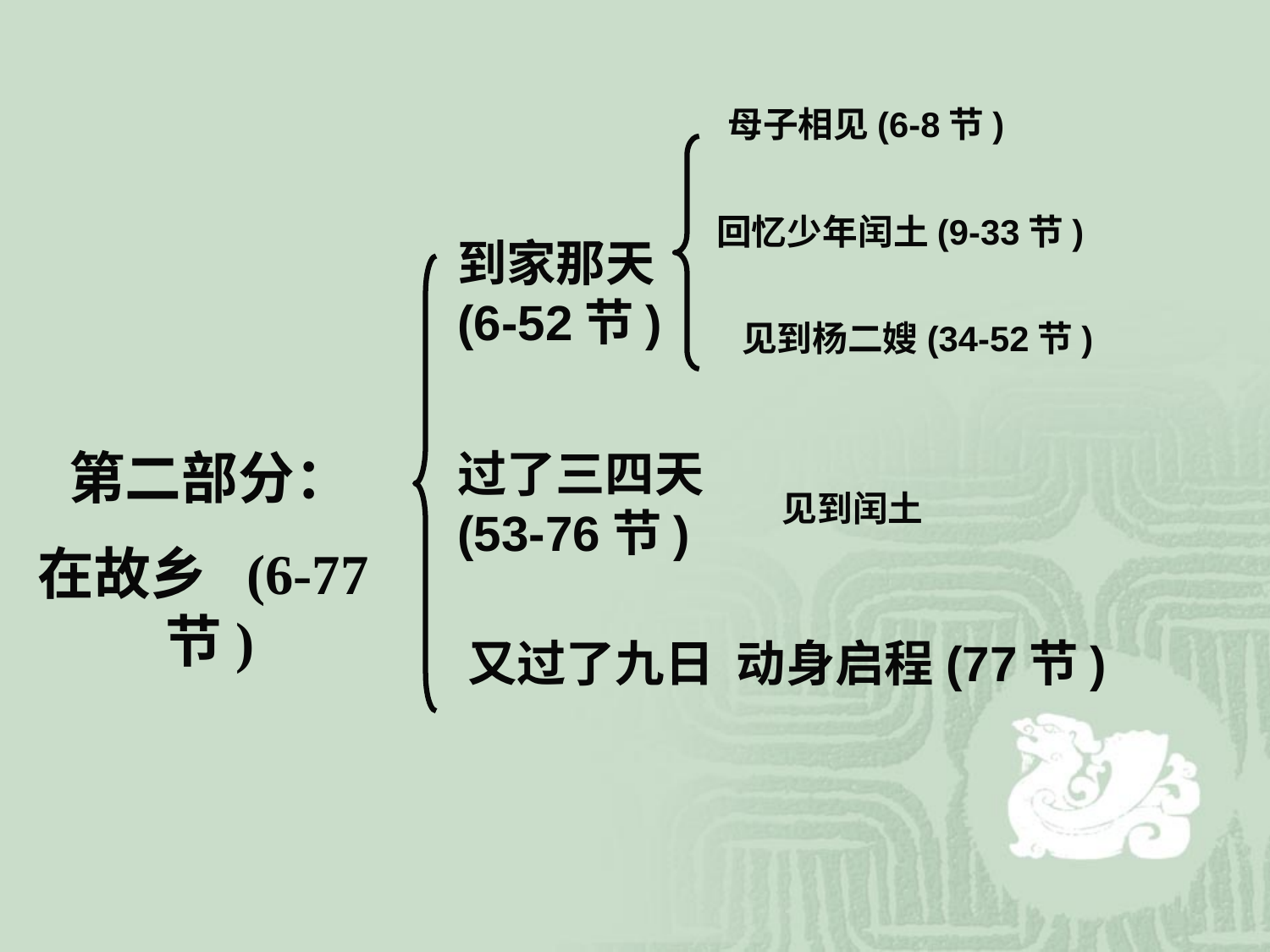

母子相见(6-8节)

  回忆少年闰土(9-33节)
到家那天(6-52节)

  见到杨二嫂(34-52节)
第二部分：
在故乡  (6-77节)
过了三四天(53-76节)
  见到闰土
又过了九日  动身启程(77节)